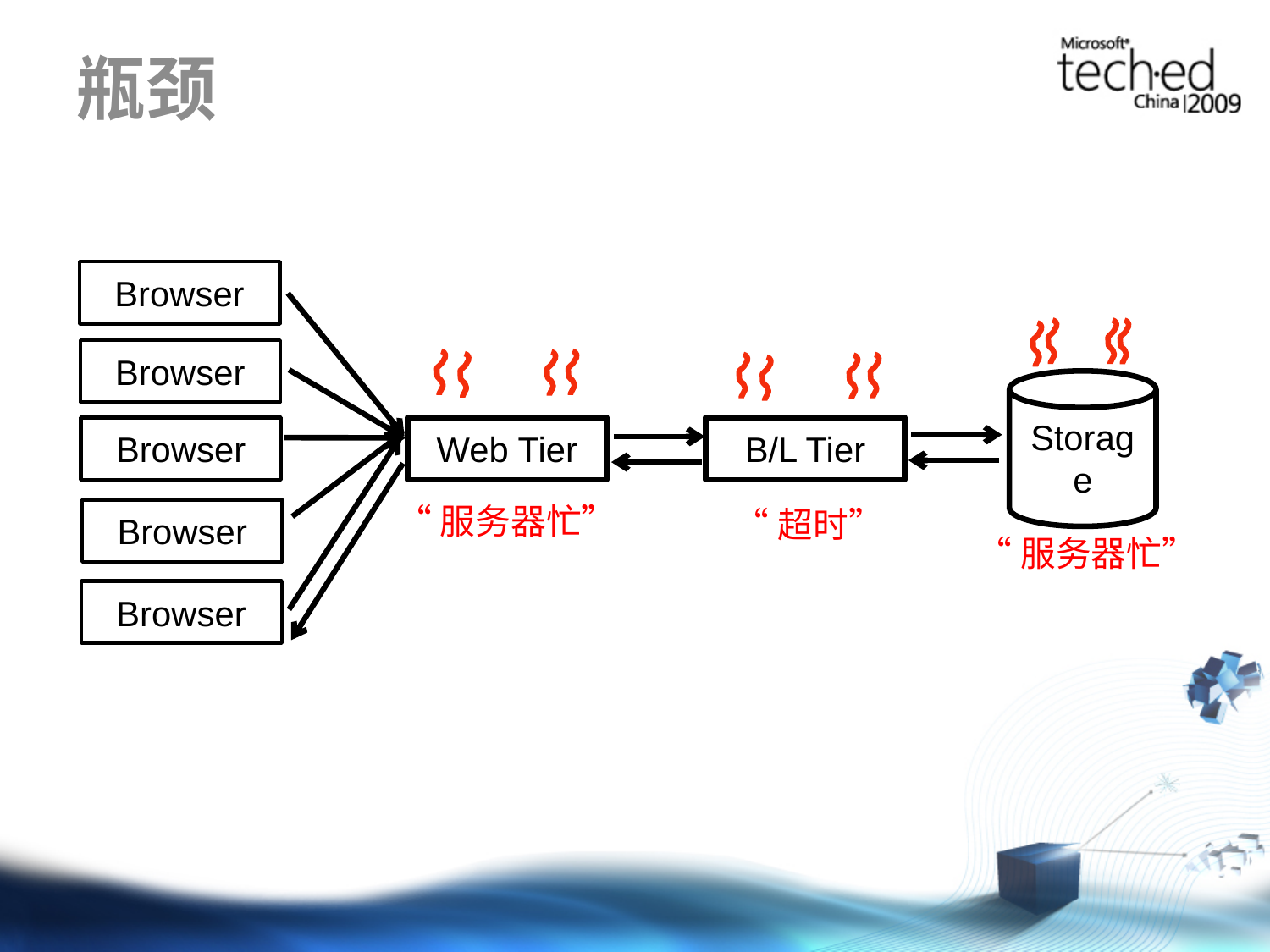

# 瓶颈
Browser

Browser

“服务器忙”

Storage
Web Tier
B/L Tier
Browser
“超时”
Browser
“服务器忙”
Browser